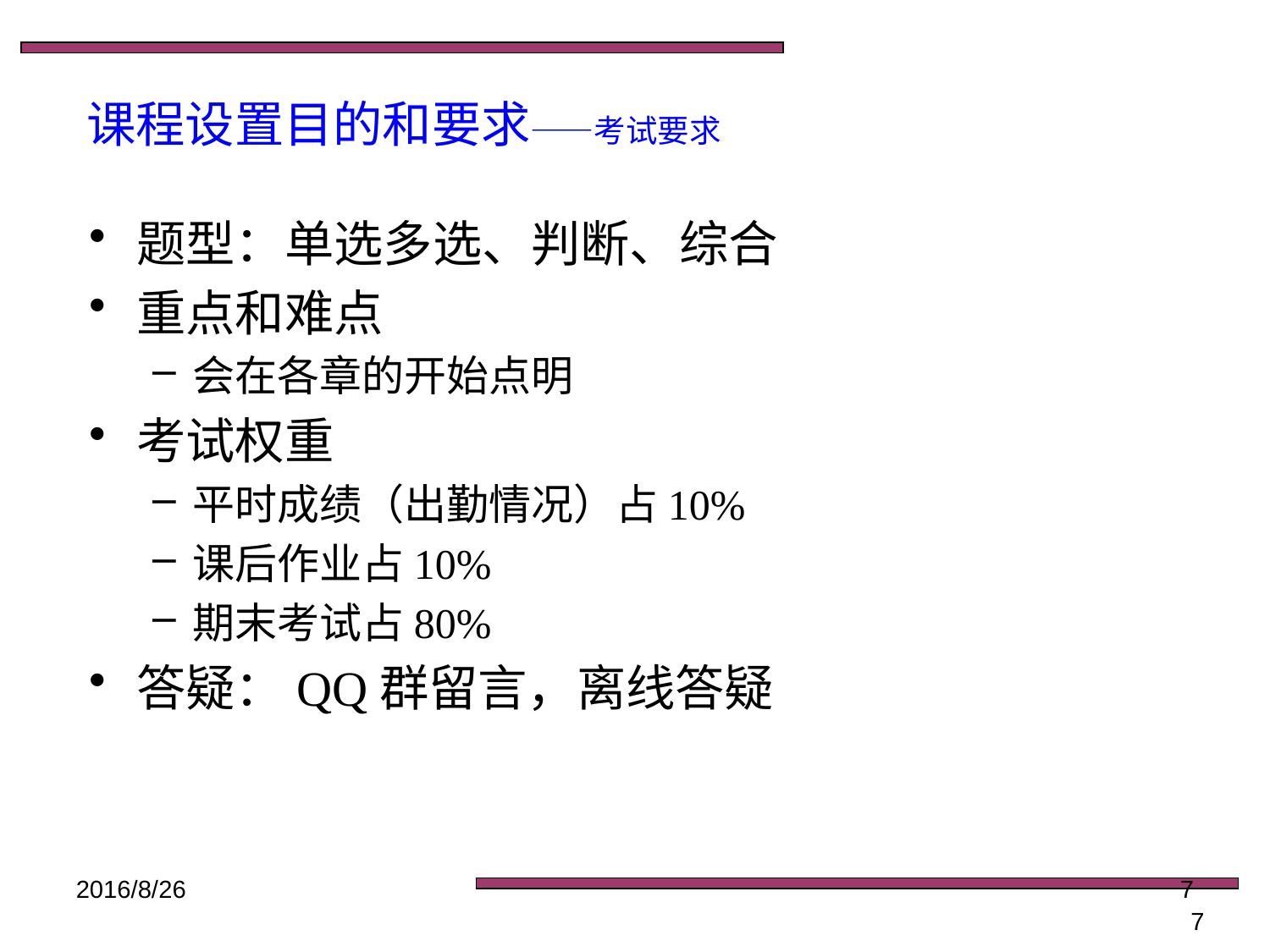

# 课程设置目的和要求——考试要求
题型：单选多选、判断、综合
重点和难点
会在各章的开始点明
考试权重
平时成绩（出勤情况）占10%
课后作业占10%
期末考试占80%
答疑：QQ群留言，离线答疑
2016/8/26
7
7